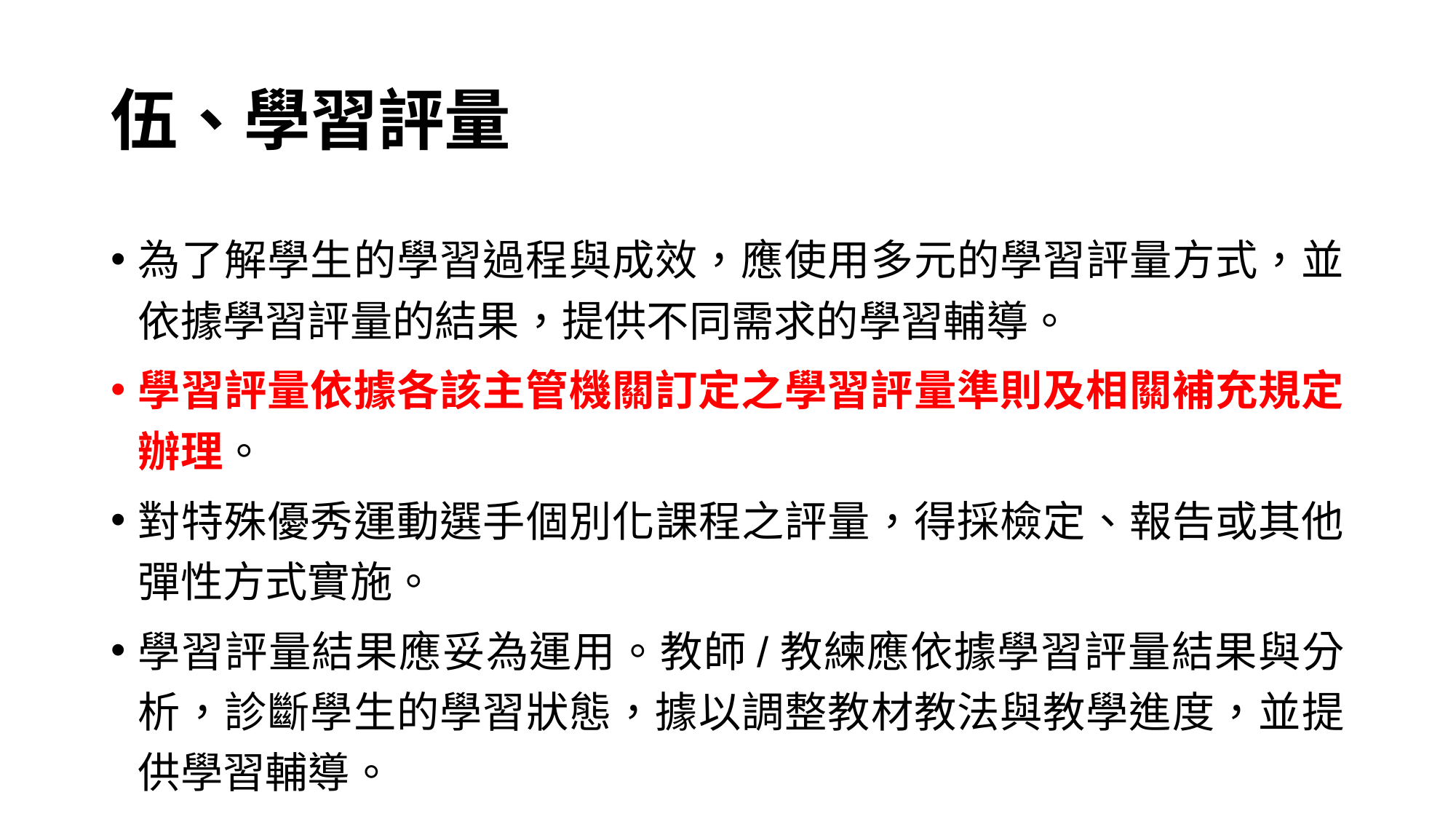

# 伍、學習評量
為了解學生的學習過程與成效，應使用多元的學習評量方式，並依據學習評量的結果，提供不同需求的學習輔導。
學習評量依據各該主管機關訂定之學習評量準則及相關補充規定辦理。
對特殊優秀運動選手個別化課程之評量，得採檢定、報告或其他彈性方式實施。
學習評量結果應妥為運用。教師/教練應依據學習評量結果與分析，診斷學生的學習狀態，據以調整教材教法與教學進度，並提供學習輔導。